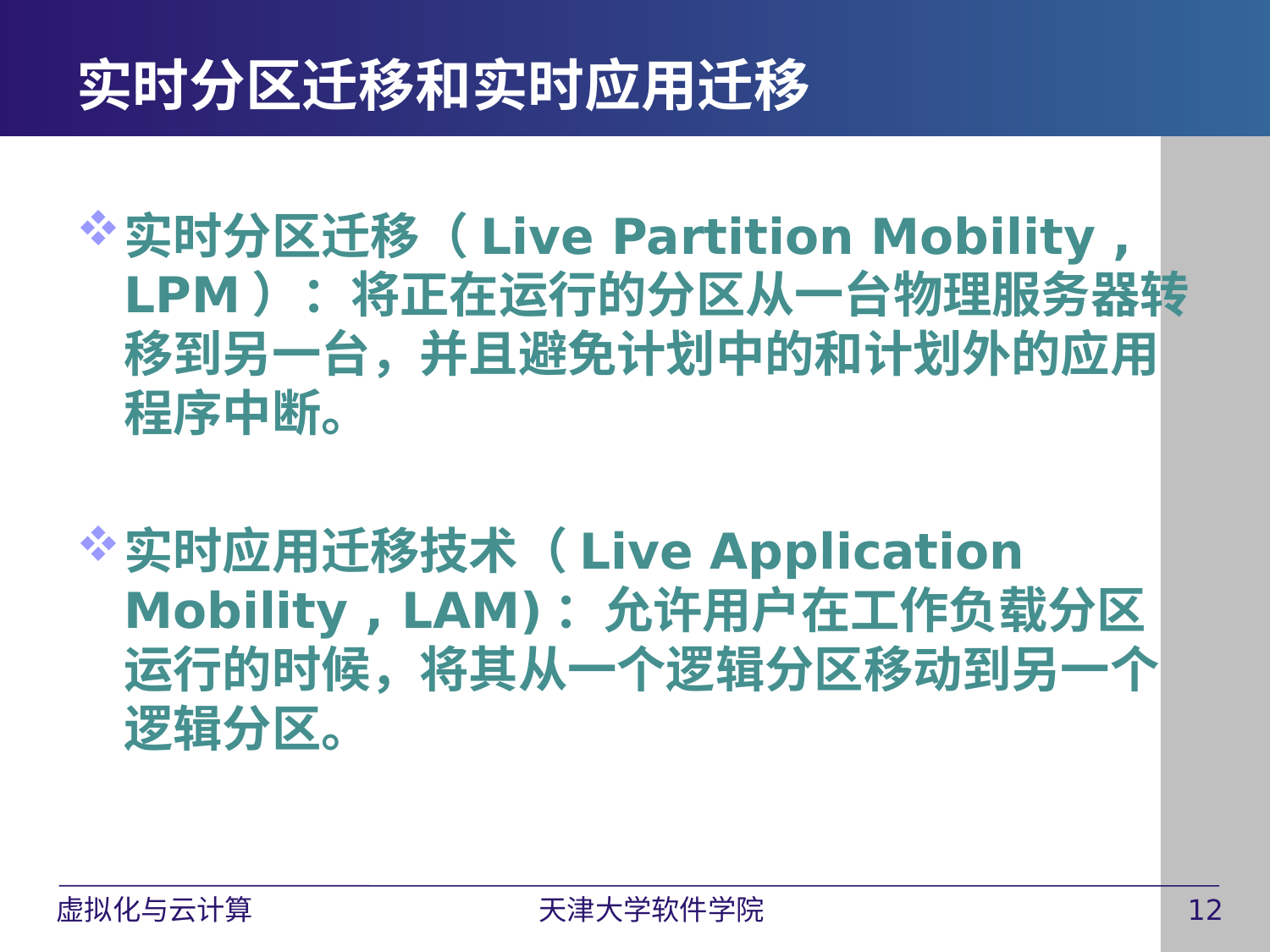

# 实时分区迁移和实时应用迁移
实时分区迁移（Live Partition Mobility , LPM）：将正在运行的分区从一台物理服务器转移到另一台，并且避免计划中的和计划外的应用程序中断。

实时应用迁移技术（Live Application Mobility , LAM)：允许用户在工作负载分区运行的时候，将其从一个逻辑分区移动到另一个逻辑分区。